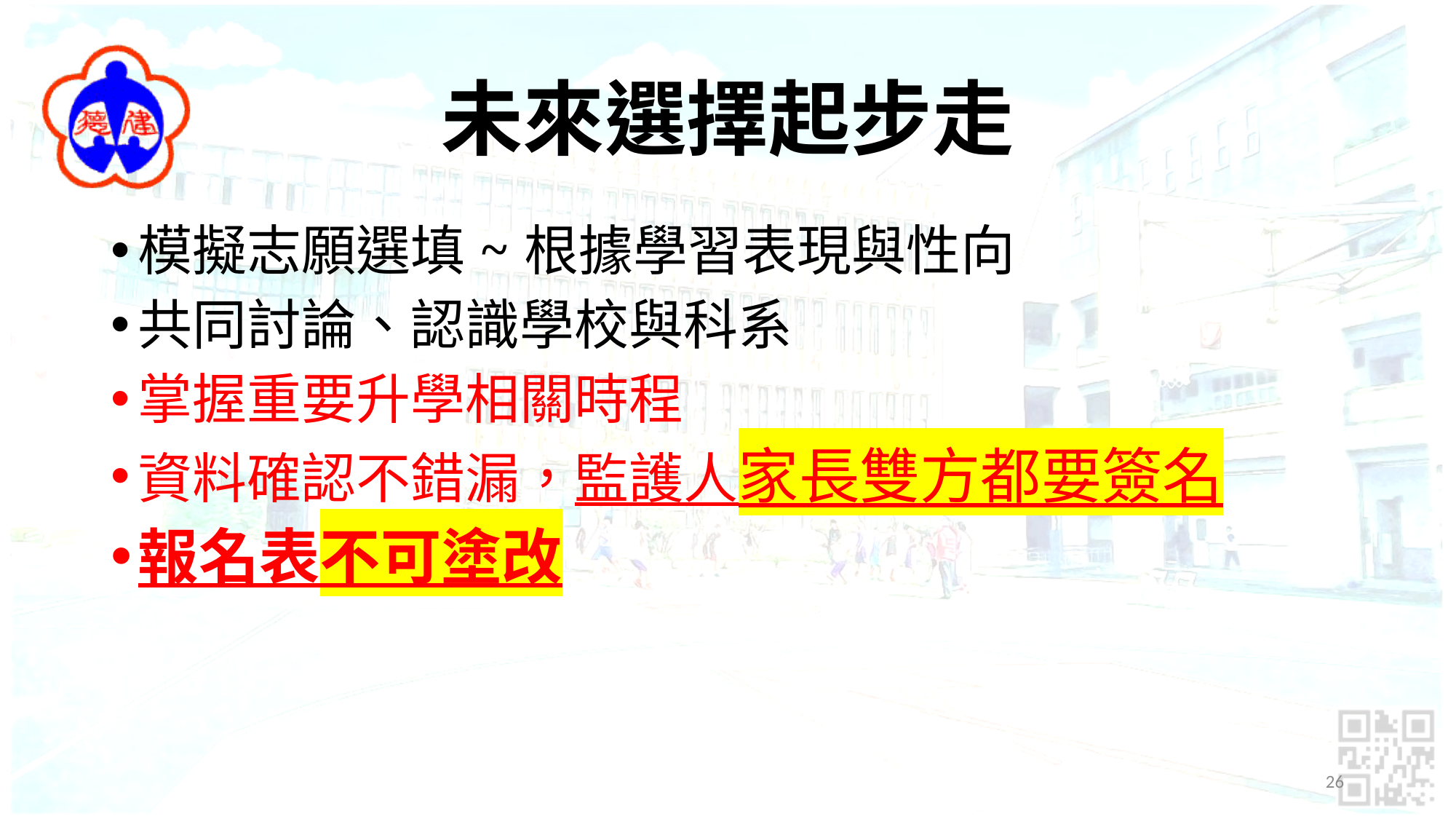

# 未來選擇起步走
模擬志願選填~根據學習表現與性向
共同討論、認識學校與科系
掌握重要升學相關時程
資料確認不錯漏，監護人家長雙方都要簽名
報名表不可塗改
26